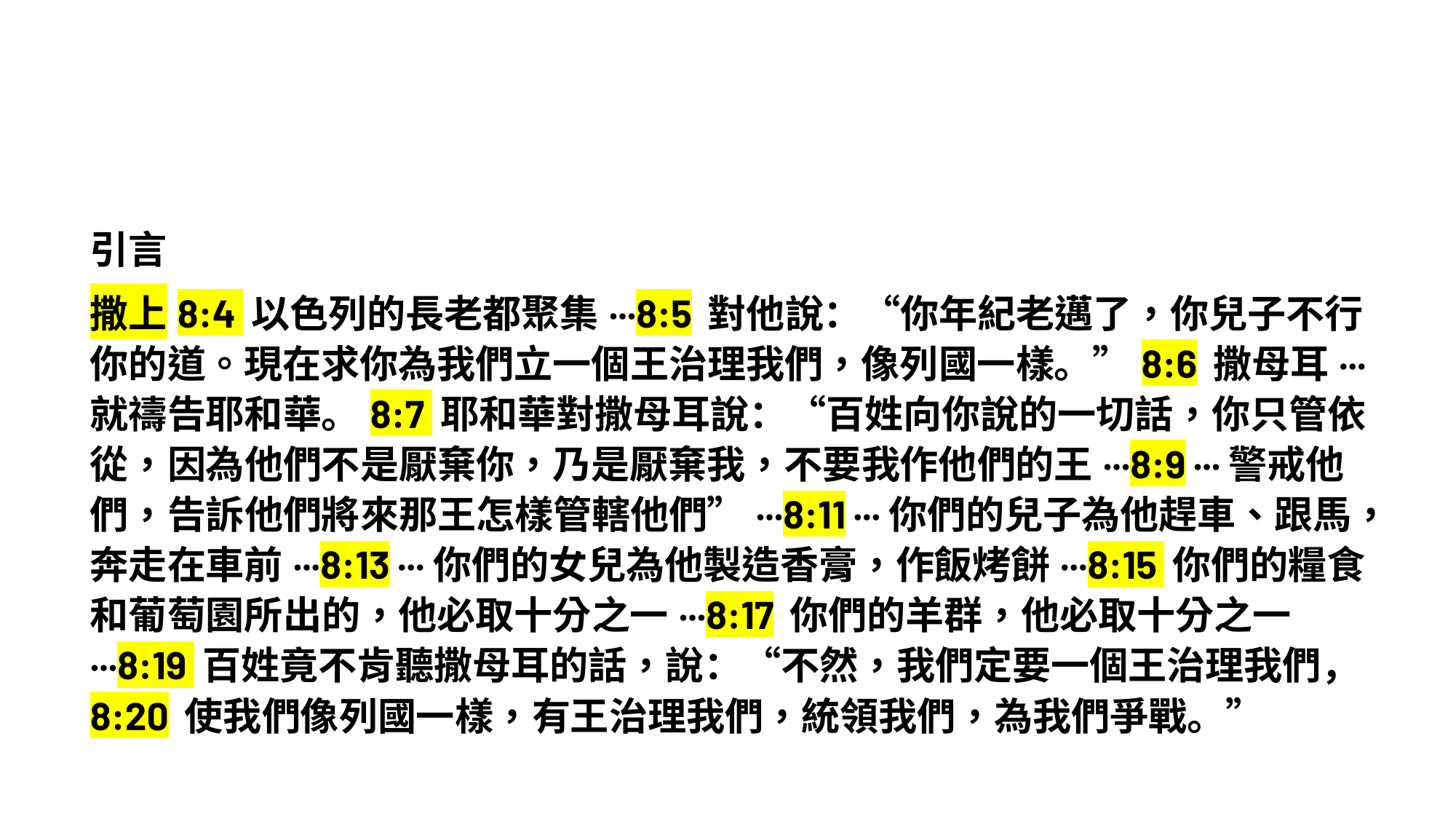

引言
撒上8:4 以色列的長老都聚集···8:5 對他說：“你年紀老邁了，你兒子不行你的道。現在求你為我們立一個王治理我們，像列國一樣。”8:6 撒母耳···就禱告耶和華。8:7 耶和華對撒母耳說：“百姓向你說的一切話，你只管依從，因為他們不是厭棄你，乃是厭棄我，不要我作他們的王···8:9 ···警戒他們，告訴他們將來那王怎樣管轄他們”···8:11 ···你們的兒子為他趕車、跟馬，奔走在車前···8:13 ···你們的女兒為他製造香膏，作飯烤餅···8:15 你們的糧食和葡萄園所出的，他必取十分之一···8:17 你們的羊群，他必取十分之一···8:19 百姓竟不肯聽撒母耳的話，說：“不然，我們定要一個王治理我們，8:20 使我們像列國一樣，有王治理我們，統領我們，為我們爭戰。”